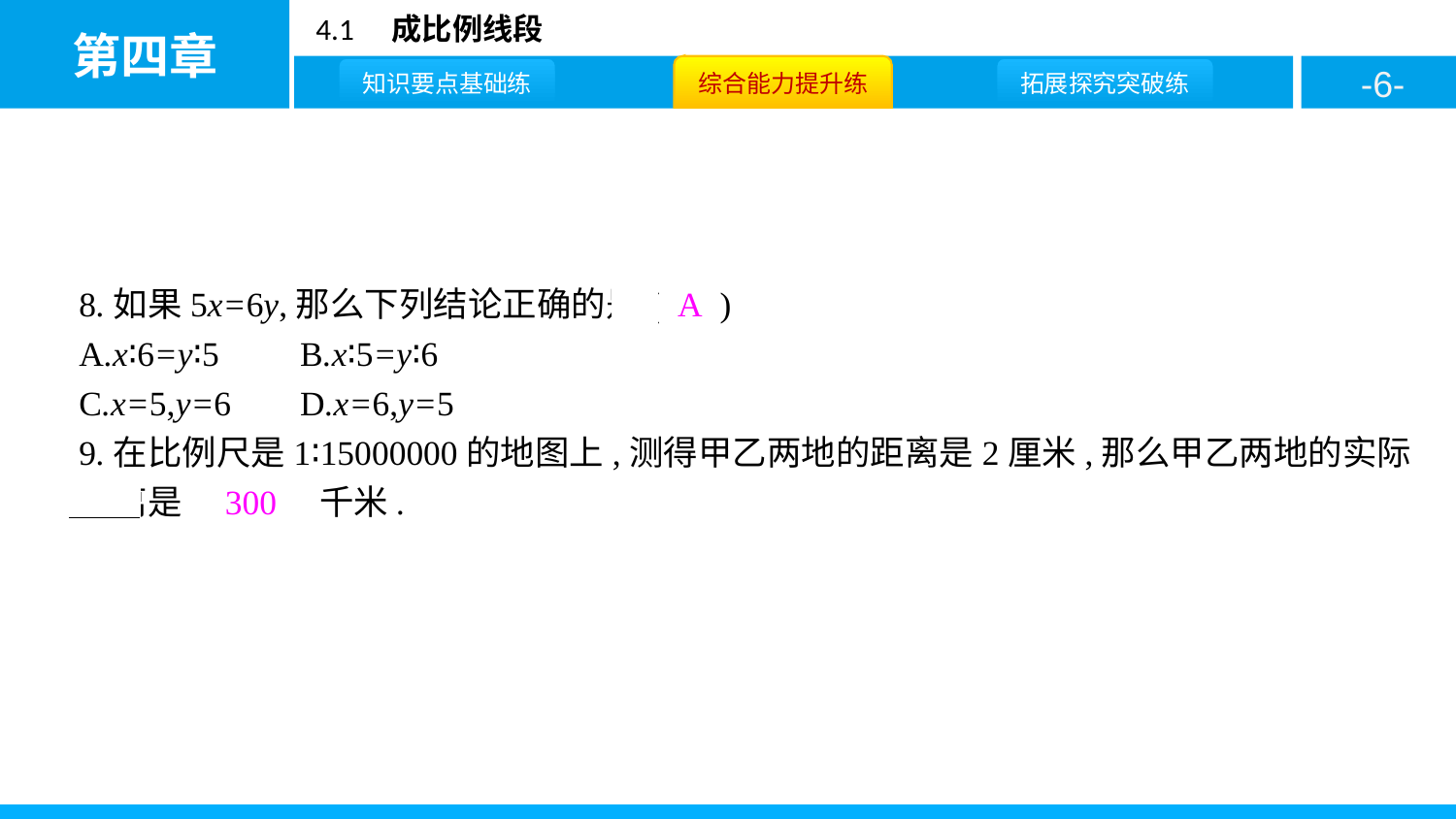

8.如果5x=6y,那么下列结论正确的是(  A  )
A.x∶6=y∶5	B.x∶5=y∶6
C.x=5,y=6	D.x=6,y=5
9.在比例尺是1∶15000000的地图上,测得甲乙两地的距离是2厘米,那么甲乙两地的实际距离是　300　千米.